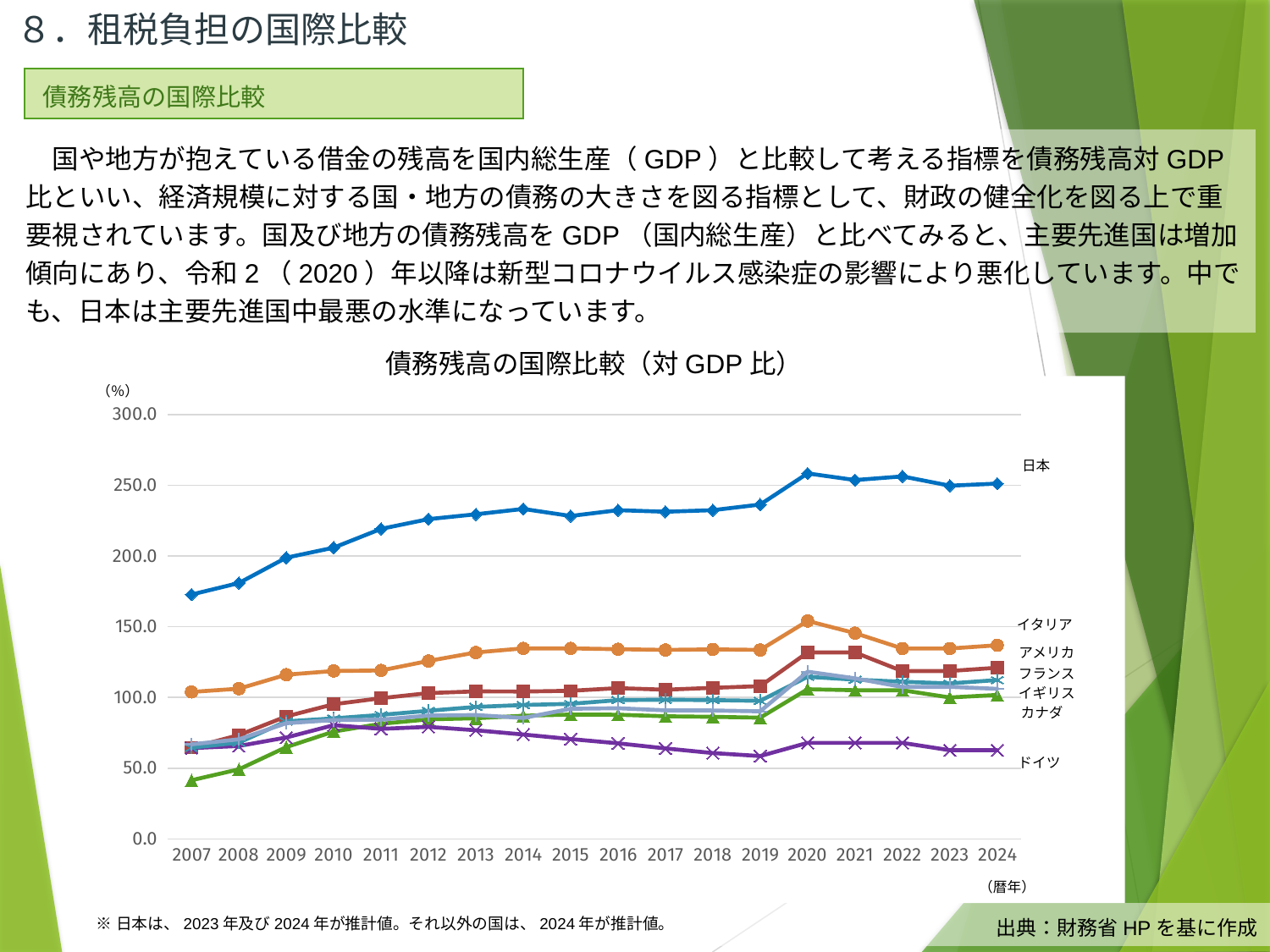

８．租税負担の国際比較
| 債務残高の国際比較 |
| --- |
　国や地方が抱えている借金の残高を国内総生産（GDP）と比較して考える指標を債務残高対GDP比といい、経済規模に対する国・地方の債務の大きさを図る指標として、財政の健全化を図る上で重要視されています。国及び地方の債務残高をGDP（国内総生産）と比べてみると、主要先進国は増加傾向にあり、令和2（2020）年以降は新型コロナウイルス感染症の影響により悪化しています。中でも、日本は主要先進国中最悪の水準になっています。
債務残高の国際比較（対GDP比）

（％）

### Chart

| Category | 日本 | アメリカ | イギリス | ドイツ | フランス | イタリア | カナダ |
|---|---|---|---|---|---|---|---|
| 2007 | 172.8 | 64.6 | 41.5 | 64.2 | 64.5 | 103.9 | 66.9 |
| 2008 | 180.9 | 73.4 | 49.2 | 65.7 | 68.1 | 106.2 | 70.4 |
| 2009 | 198.8 | 86.6 | 64.9 | 71.7 | 83.1 | 116.1 | 81.8 |
| 2010 | 205.9 | 95.2 | 75.9 | 80.4 | 85.2 | 118.7 | 84.0 |
| 2011 | 219.2 | 99.5 | 81.4 | 77.8 | 87.7 | 119.1 | 84.3 |
| 2012 | 226.1 | 103.1 | 84.5 | 79.2 | 90.6 | 125.8 | 87.2 |
| 2013 | 229.5 | 104.3 | 85.3 | 76.8 | 93.3 | 131.8 | 87.6 |
| 2014 | 233.3 | 104.2 | 87.1 | 73.8 | 94.7 | 134.7 | 85.5 |
| 2015 | 228.3 | 104.7 | 87.9 | 70.6 | 95.5 | 134.7 | 92.0 |
| 2016 | 232.4 | 106.6 | 87.8 | 67.6 | 98.1 | 134.1 | 92.4 |
| 2017 | 231.3 | 105.5 | 86.7 | 64.0 | 98.4 | 133.6 | 90.9 |
| 2018 | 232.4 | 106.8 | 86.3 | 60.7 | 98.1 | 134.0 | 90.8 |
| 2019 | 236.4 | 108.0 | 85.7 | 58.6 | 97.6 | 133.6 | 90.2 |
| 2020 | 258.4 | 131.8 | 105.8 | 67.9 | 114.6 | 154.1 | 118.2 |
| 2021 | 253.7 | 131.8 | 105.1 | 67.9 | 112.6 | 145.5 | 113.5 |
| 2022 | 256.3 | 118.6 | 105.1 | 67.9 | 111.1 | 134.6 | 107.4 |
| 2023 | 249.7 | 118.7 | 100.0 | 62.7 | 109.9 | 134.6 | 107.5 |
| 2024 | 251.2 | 121.0 | 101.8 | 62.7 | 112.3 | 136.9 | 106.1 |
日本
イタリア
アメリカ
フランス
イギリス
カナダ
ドイツ
（暦年）
※日本は、2023年及び2024年が推計値。それ以外の国は、2024年が推計値。
出典：財務省HPを基に作成